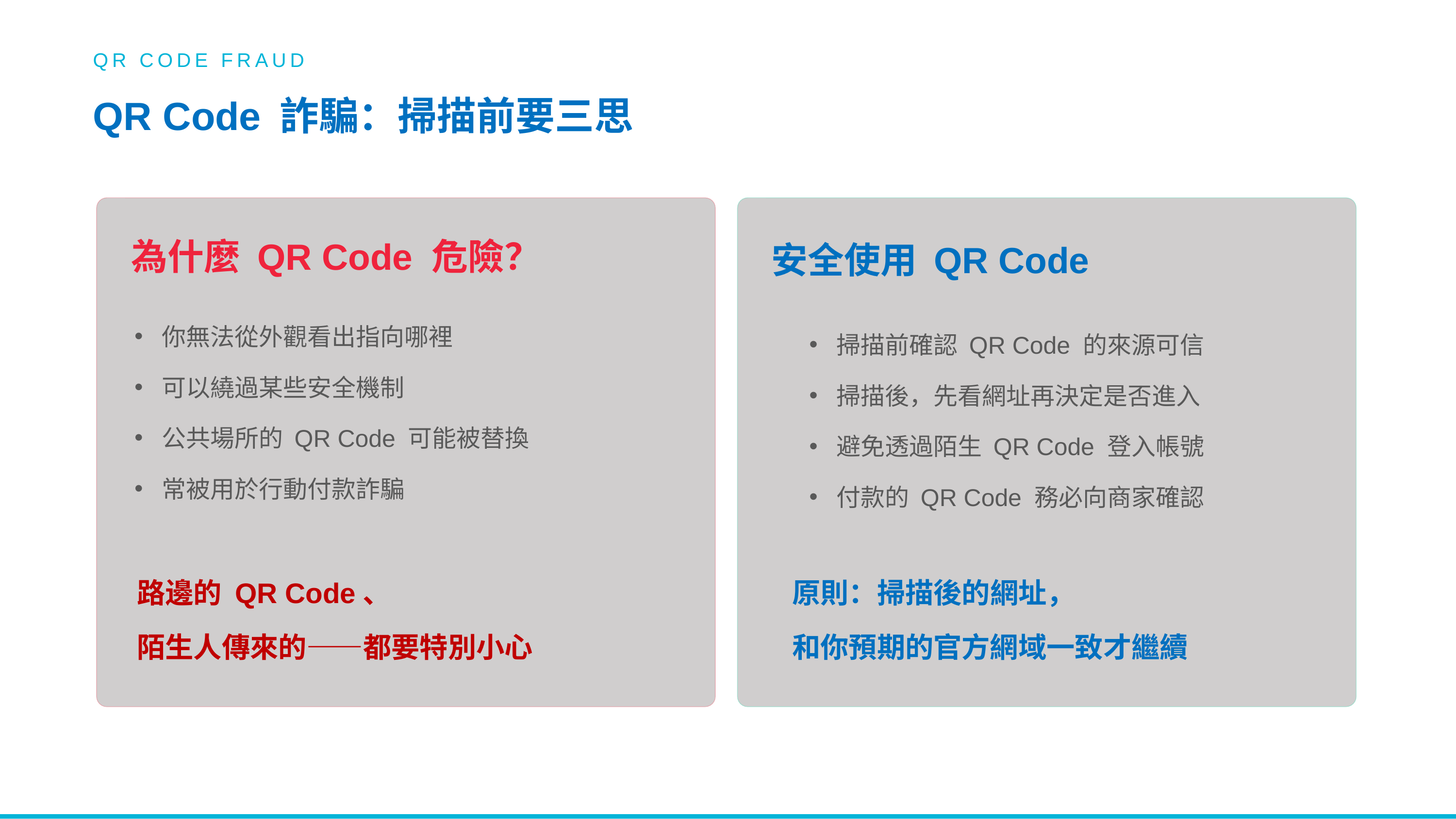

QR CODE FRAUD
QR Code 詐騙：掃描前要三思

為什麼 QR Code 危險？
安全使用 QR Code
你無法從外觀看出指向哪裡
掃描前確認 QR Code 的來源可信
可以繞過某些安全機制
掃描後，先看網址再決定是否進入
公共場所的 QR Code 可能被替換
避免透過陌生 QR Code 登入帳號
常被用於行動付款詐騙
付款的 QR Code 務必向商家確認
原則：掃描後的網址，
和你預期的官方網域一致才繼續
路邊的 QR Code、
陌生人傳來的——都要特別小心